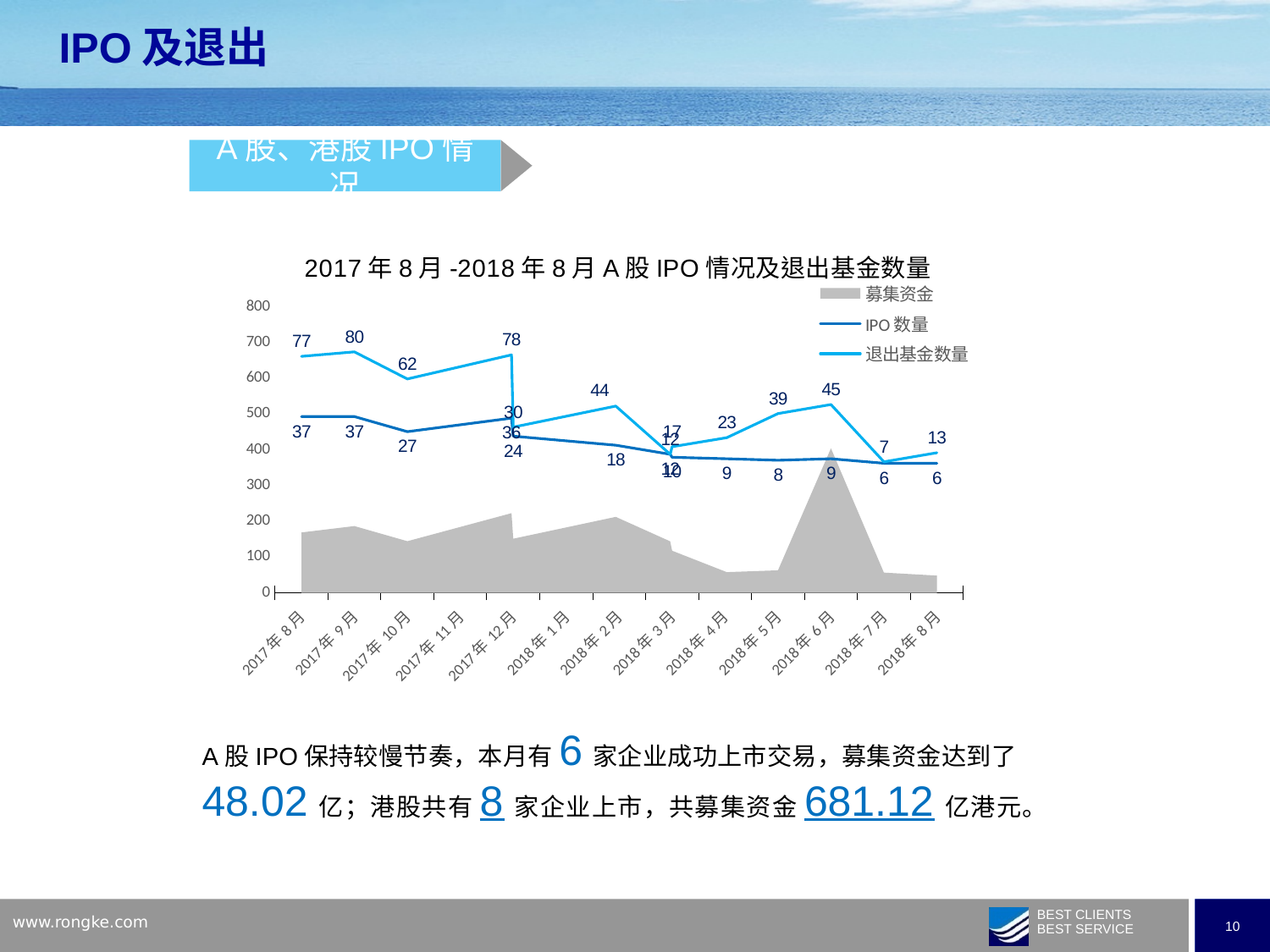

IPO及退出
A股、港股IPO情况

### Chart: 2017年8月-2018年8月A股IPO情况及退出基金数量

| Category | 募集资金 | IPO数量 | 退出基金数量 |
|---|---|---|---|
| 43313 | 48.02 | 6.0 | 13.0 |
| 43282 | 56.37 | 6.0 | 7.0 |
| 43252 | 404.02 | 9.0 | 45.0 |
| 43221 | 62.81 | 8.0 | 39.0 |
| 43192 | 57.68 | 9.0 | 23.0 |
| 43160 | 117.5 | 10.0 | 17.0 |
| 43159 | 143.71 | 12.0 | 12.0 |
| 43130 | 212.12 | 18.0 | 44.0 |
| 43070 | 151.17 | 24.0 | 30.0 |
| 43069 | 222.49 | 36.0 | 78.0 |
| 43009 | 144.17 | 27.0 | 62.0 |
| 42979 | 186.38 | 37.0 | 80.0 |
| 42948 | 168.50021671399995 | 37.0 | 77.0 |
A股IPO保持较慢节奏，本月有6家企业成功上市交易，募集资金达到了48.02亿；港股共有8家企业上市，共募集资金681.12亿港元。